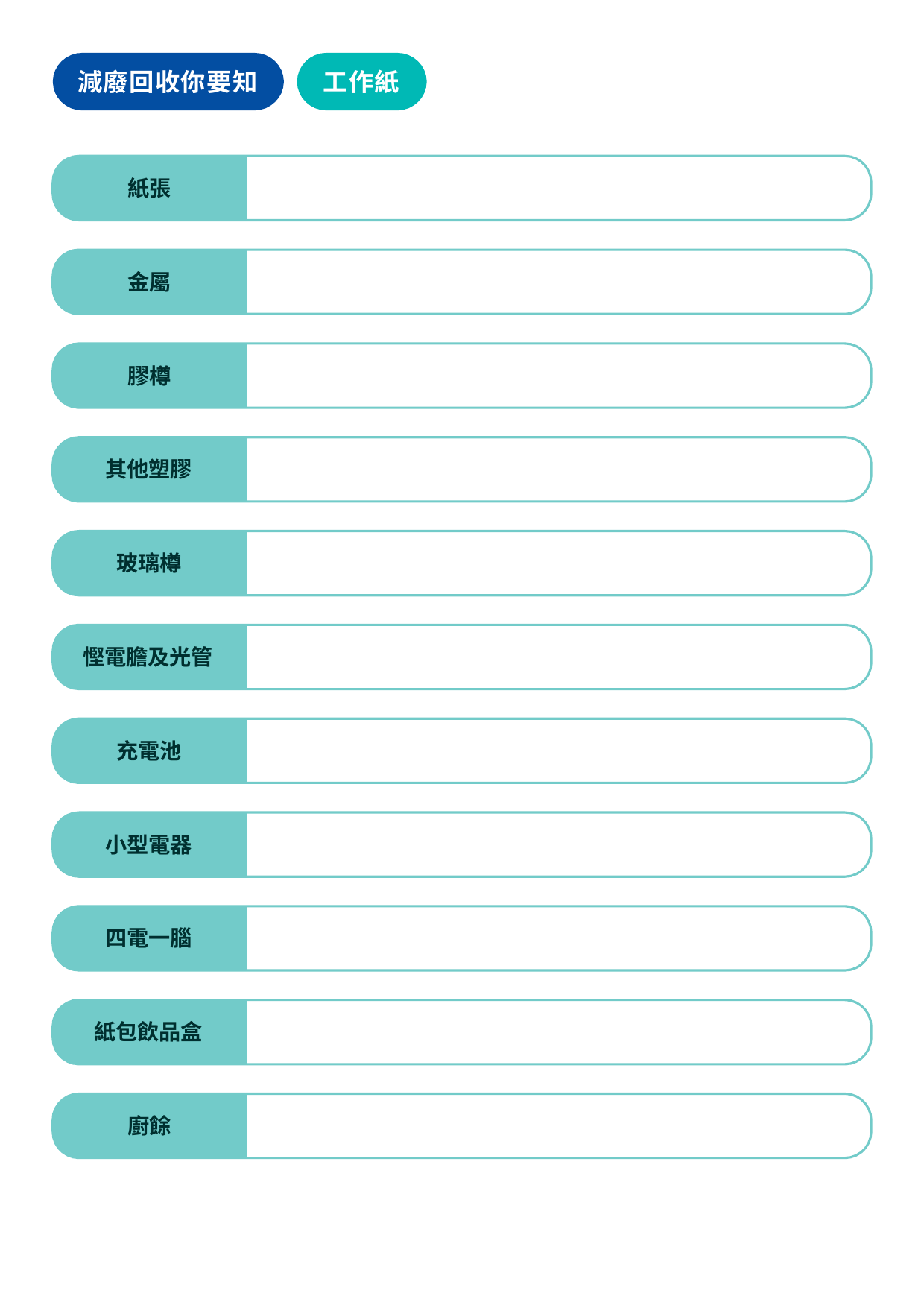

減廢回收你要知
工作紙

紙張

金屬

膠樽

其他塑膠

玻璃樽

慳電膽及光管

充電池

小型電器

四電一腦

紙包飲品盒

廚餘